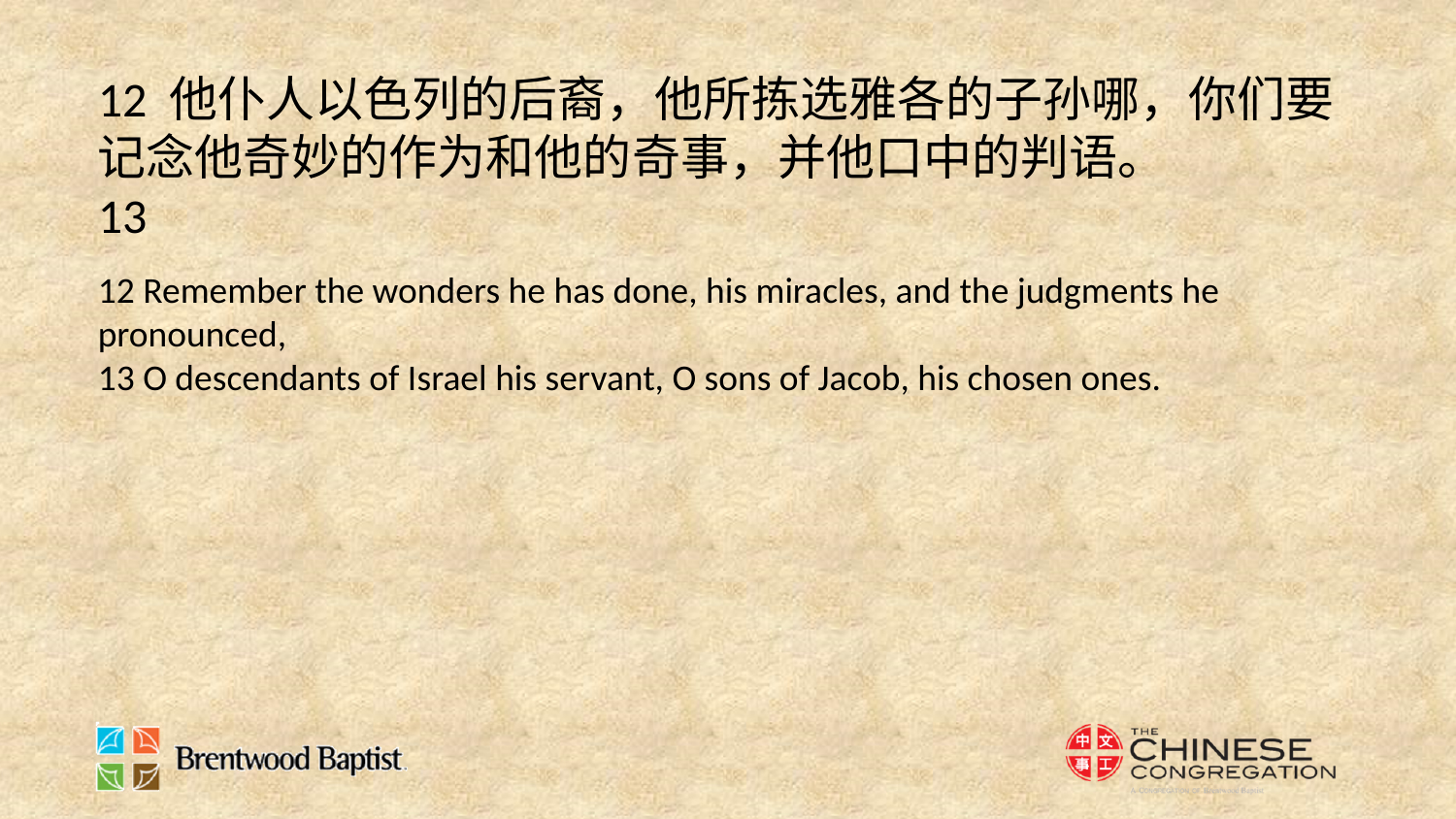

12 他仆人以色列的后裔，他所拣选雅各的子孙哪，你们要记念他奇妙的作为和他的奇事，并他口中的判语。
13

12 Remember the wonders he has done, his miracles, and the judgments he pronounced,
13 O descendants of Israel his servant, O sons of Jacob, his chosen ones.